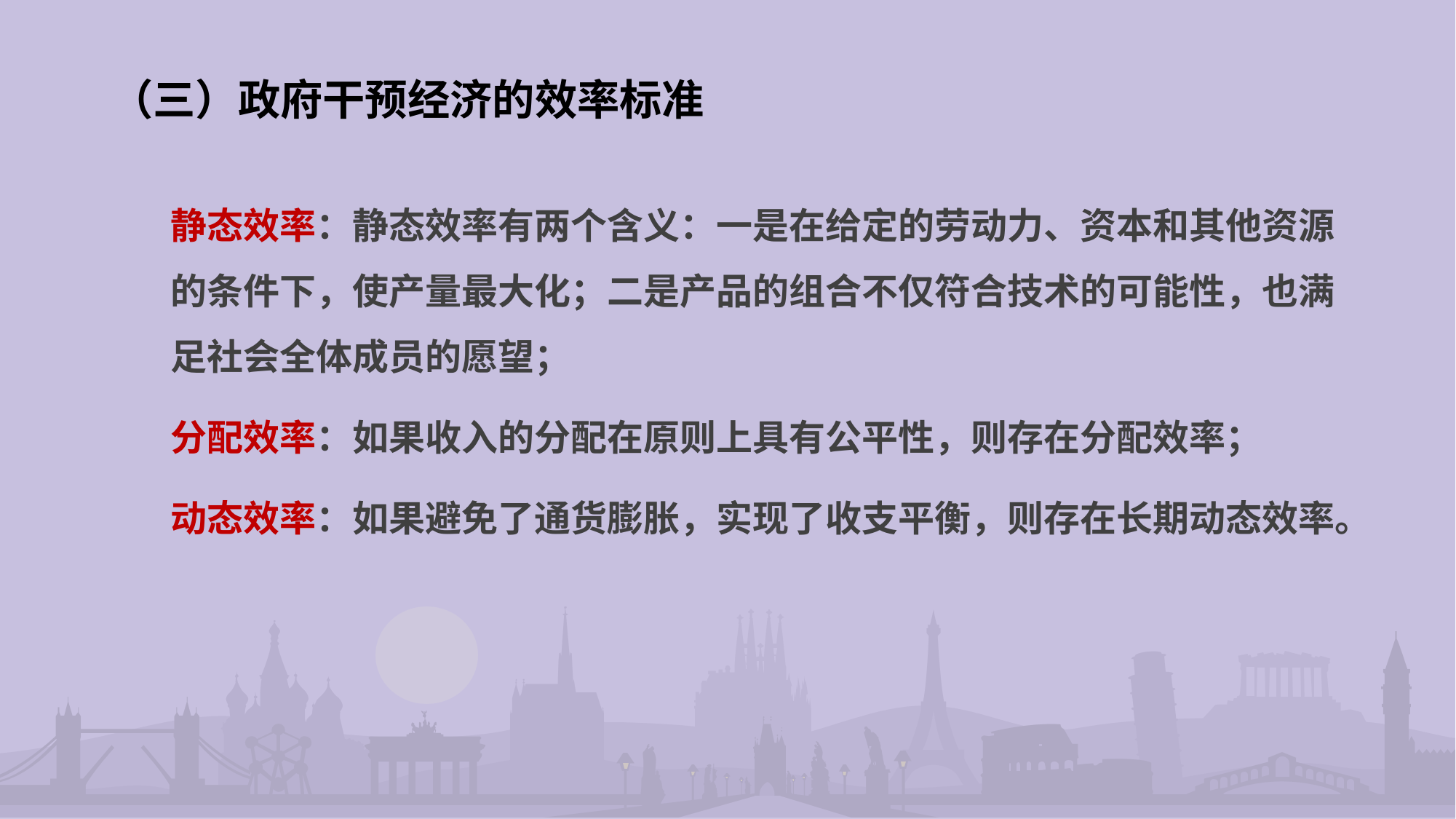

# （三）政府干预经济的效率标准
静态效率：静态效率有两个含义：一是在给定的劳动力、资本和其他资源的条件下，使产量最大化；二是产品的组合不仅符合技术的可能性，也满足社会全体成员的愿望；
分配效率：如果收入的分配在原则上具有公平性，则存在分配效率；
动态效率：如果避免了通货膨胀，实现了收支平衡，则存在长期动态效率。